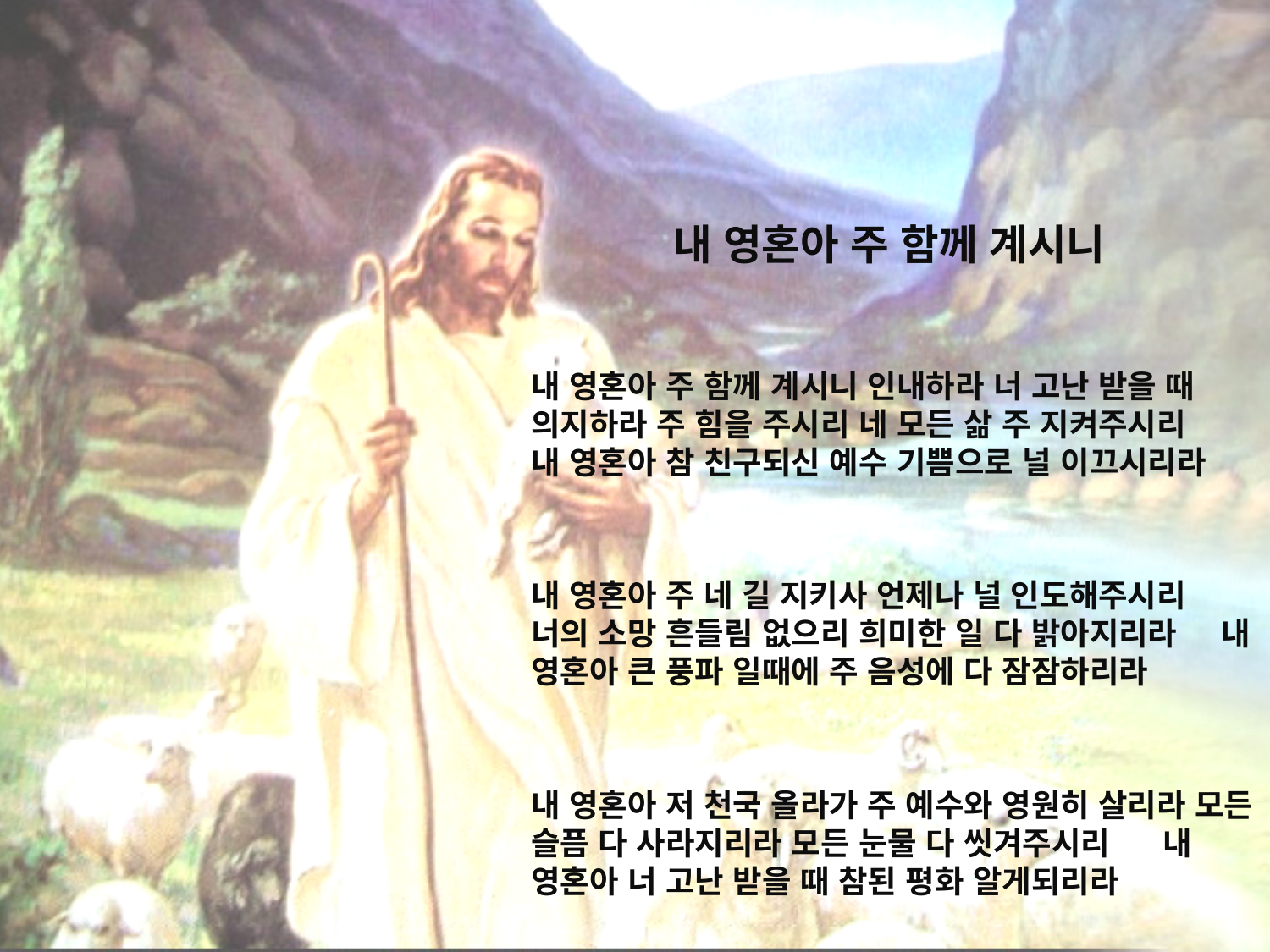

# 내 영혼아 주 함께 계시니
내 영혼아 주 함께 계시니 인내하라 너 고난 받을 때 의지하라 주 힘을 주시리 네 모든 삶 주 지켜주시리     내 영혼아 참 친구되신 예수 기쁨으로 널 이끄시리라

내 영혼아 주 네 길 지키사 언제나 널 인도해주시리     너의 소망 흔들림 없으리 희미한 일 다 밝아지리라     내 영혼아 큰 풍파 일때에 주 음성에 다 잠잠하리라

내 영혼아 저 천국 올라가 주 예수와 영원히 살리라 모든 슬픔 다 사라지리라 모든 눈물 다 씻겨주시리      내 영혼아 너 고난 받을 때 참된 평화 알게되리라